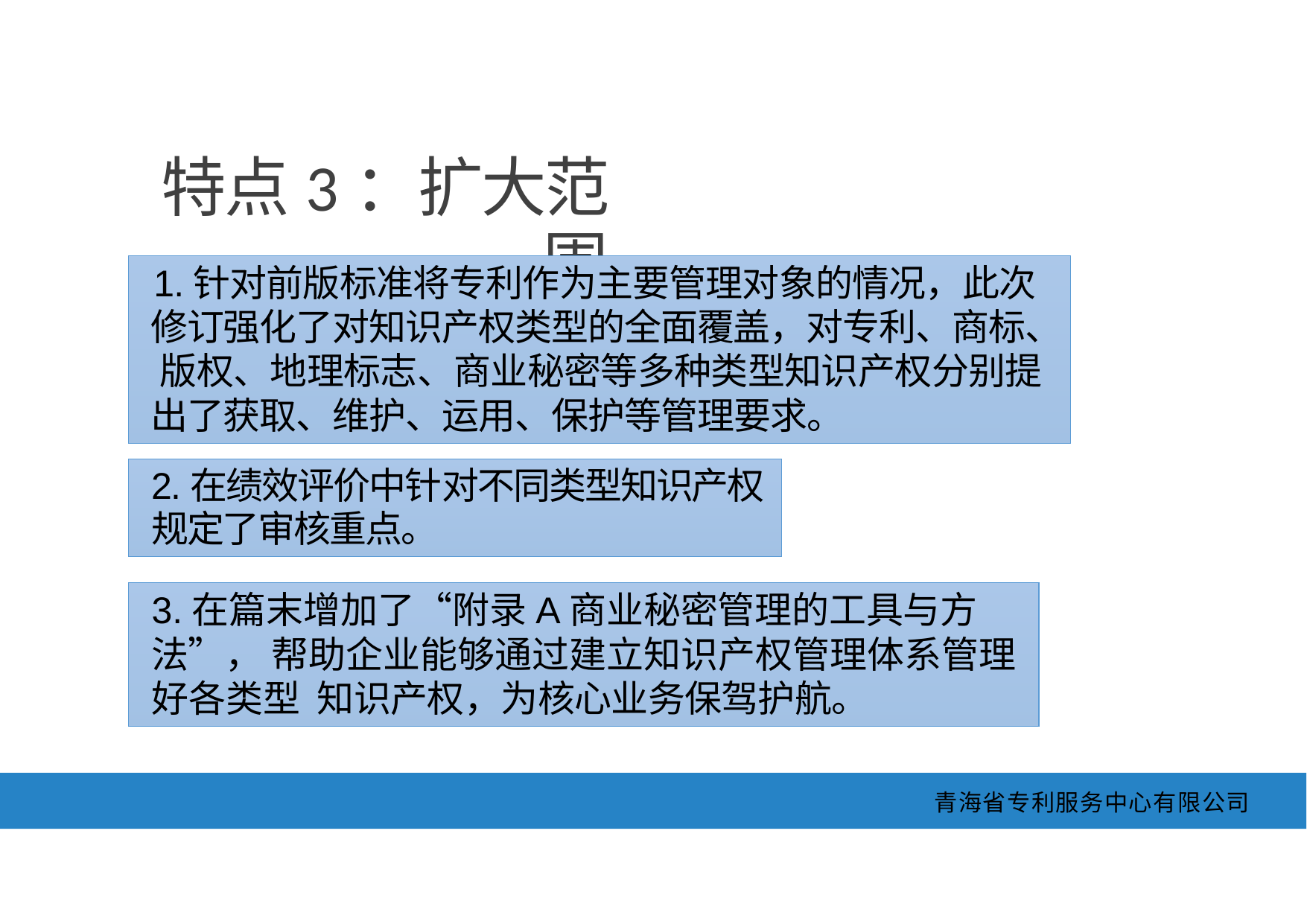

特点3：扩大范围
1.针对前版标准将专利作为主要管理对象的情况，此次  修订强化了对知识产权类型的全面覆盖，对专利、商标、 版权、地理标志、商业秘密等多种类型知识产权分别提  出了获取、维护、运用、保护等管理要求。
2.在绩效评价中针对不同类型知识产权规定了审核重点。
3.在篇末增加了“附录A商业秘密管理的工具与方法”， 帮助企业能够通过建立知识产权管理体系管理好各类型  知识产权，为核心业务保驾护航。

青海省专利服务中心有限公司